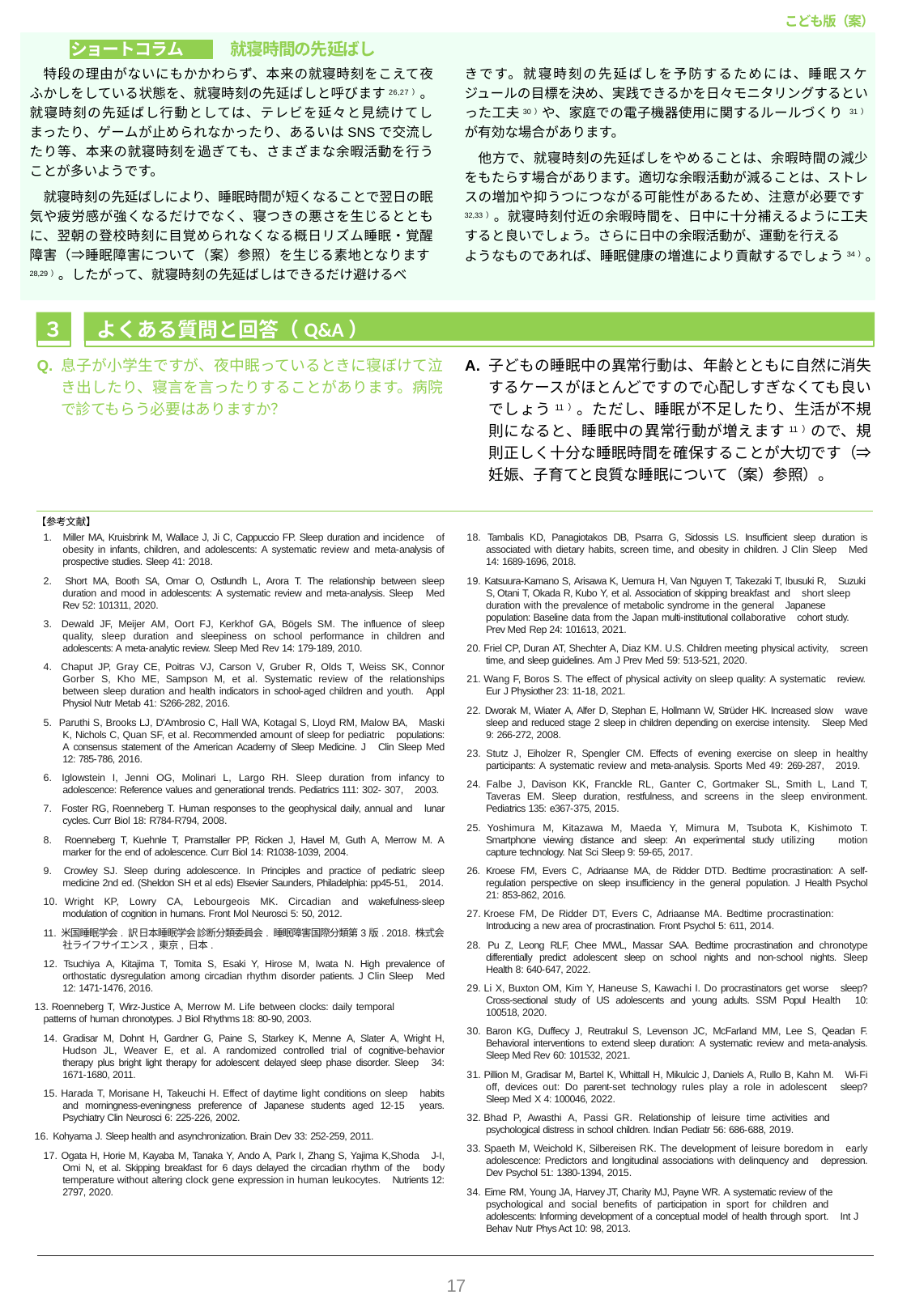

こども版（案）

就寝時間の先延ばし
ショートコラム
特段の理由がないにもかかわらず、本来の就寝時刻をこえて夜ふかしをしている状態を、就寝時刻の先延ばしと呼びます26,27）。就寝時刻の先延ばし⾏動としては、テレビを延々と見続けてしまったり、ゲームが止められなかったり、あるいはSNSで交流したり等、本来の就寝時刻を過ぎても、さまざまな余暇活動を⾏うことが多いようです。
就寝時刻の先延ばしにより、睡眠時間が短くなることで翌日の眠気や疲労感が強くなるだけでなく、寝つきの悪さを生じるとともに、翌朝の登校時刻に目覚められなくなる概日リズム睡眠・覚醒障害（⇒睡眠障害について（案）参照）を生じる素地となります28,29）。したがって、就寝時刻の先延ばしはできるだけ避けるべ
きです。就寝時刻の先延ばしを予防するためには、睡眠スケジュールの目標を決め、実践できるかを日々モニタリングするといった工夫30）や、家庭での電子機器使用に関するルールづくり 31）が有効な場合があります。
他方で、就寝時刻の先延ばしをやめることは、余暇時間の減少をもたらす場合があります。適切な余暇活動が減ることは、ストレスの増加や抑うつにつながる可能性があるため、注意が必要です32,33）。就寝時刻付近の余暇時間を、日中に十分補えるように工夫すると良いでしょう。さらに日中の余暇活動が、運動を⾏える
子ども・青少年版（案）
ようなものであれば、睡眠健康の増進により貢献するでしょう34）。
３
よくある質問と回答（Q&A）

Q. 息子が小学生ですが、夜中眠っているときに寝ぼけて泣き出したり、寝言を言ったりすることがあります。病院で診てもらう必要はありますか？
A. 子どもの睡眠中の異常⾏動は、年齢とともに自然に消失するケースがほとんどですので心配しすぎなくても良いでしょう11）。ただし、睡眠が不足したり、生活が不規則になると、睡眠中の異常⾏動が増えます11）ので、規則正しく十分な睡眠時間を確保することが大切です（⇒妊娠、子育てと良質な睡眠について（案）参照）。
【参考文献】
1. Miller MA, Kruisbrink M, Wallace J, Ji C, Cappuccio FP. Sleep duration and incidence of obesity in infants, children, and adolescents: A systematic review and meta-analysis of prospective studies. Sleep 41: 2018.
2. Short MA, Booth SA, Omar O, Ostlundh L, Arora T. The relationship between sleep duration and mood in adolescents: A systematic review and meta-analysis. Sleep Med Rev 52: 101311, 2020.
3. Dewald JF, Meijer AM, Oort FJ, Kerkhof GA, Bögels SM. The influence of sleep quality, sleep duration and sleepiness on school performance in children and adolescents: A meta-analytic review. Sleep Med Rev 14: 179-189, 2010.
4. Chaput JP, Gray CE, Poitras VJ, Carson V, Gruber R, Olds T, Weiss SK, Connor Gorber S, Kho ME, Sampson M, et al. Systematic review of the relationships between sleep duration and health indicators in school-aged children and youth. Appl Physiol Nutr Metab 41: S266-282, 2016.
5. Paruthi S, Brooks LJ, D'Ambrosio C, Hall WA, Kotagal S, Lloyd RM, Malow BA, Maski K, Nichols C, Quan SF, et al. Recommended amount of sleep for pediatric populations: A consensus statement of the American Academy of Sleep Medicine. J Clin Sleep Med 12: 785-786, 2016.
6. Iglowstein I, Jenni OG, Molinari L, Largo RH. Sleep duration from infancy to adolescence: Reference values and generational trends. Pediatrics 111: 302- 307, 2003.
7. Foster RG, Roenneberg T. Human responses to the geophysical daily, annual and lunar cycles. Curr Biol 18: R784-R794, 2008.
8. Roenneberg T, Kuehnle T, Pramstaller PP, Ricken J, Havel M, Guth A, Merrow M. A marker for the end of adolescence. Curr Biol 14: R1038-1039, 2004.
9. Crowley SJ. Sleep during adolescence. In Principles and practice of pediatric sleep medicine 2nd ed. (Sheldon SH et al eds) Elsevier Saunders, Philadelphia: pp45-51, 2014.
10. Wright KP, Lowry CA, Lebourgeois MK. Circadian and wakefulness-sleep modulation of cognition in humans. Front Mol Neurosci 5: 50, 2012.
11. 米国睡眠学会. 訳 日本睡眠学会 診断分類委員会. 睡眠障害国際分類第3版. 2018. 株式会社ライフサイエンス, 東京, 日本.
12. Tsuchiya A, Kitajima T, Tomita S, Esaki Y, Hirose M, Iwata N. High prevalence of orthostatic dysregulation among circadian rhythm disorder patients. J Clin Sleep Med 12: 1471-1476, 2016.
13. Roenneberg T, Wirz-Justice A, Merrow M. Life between clocks: daily temporal
patterns of human chronotypes. J Biol Rhythms 18: 80-90, 2003.
14. Gradisar M, Dohnt H, Gardner G, Paine S, Starkey K, Menne A, Slater A, Wright H, Hudson JL, Weaver E, et al. A randomized controlled trial of cognitive-behavior therapy plus bright light therapy for adolescent delayed sleep phase disorder. Sleep 34: 1671-1680, 2011.
15. Harada T, Morisane H, Takeuchi H. Effect of daytime light conditions on sleep habits and morningness-eveningness preference of Japanese students aged 12-15 years. Psychiatry Clin Neurosci 6: 225-226, 2002.
16. Kohyama J. Sleep health and asynchronization. Brain Dev 33: 252-259, 2011.
17. Ogata H, Horie M, Kayaba M, Tanaka Y, Ando A, Park I, Zhang S, Yajima K,Shoda J-I, Omi N, et al. Skipping breakfast for 6 days delayed the circadian rhythm of the body temperature without altering clock gene expression in human leukocytes. Nutrients 12: 2797, 2020.

18. Tambalis KD, Panagiotakos DB, Psarra G, Sidossis LS. Insufficient sleep duration is associated with dietary habits, screen time, and obesity in children. J Clin Sleep Med 14: 1689-1696, 2018.
19. Katsuura-Kamano S, Arisawa K, Uemura H, Van Nguyen T, Takezaki T, Ibusuki R, Suzuki S, Otani T, Okada R, Kubo Y, et al. Association of skipping breakfast and short sleep duration with the prevalence of metabolic syndrome in the general Japanese population: Baseline data from the Japan multi-institutional collaborative cohort study. Prev Med Rep 24: 101613, 2021.
20. Friel CP, Duran AT, Shechter A, Diaz KM. U.S. Children meeting physical activity, screen time, and sleep guidelines. Am J Prev Med 59: 513-521, 2020.
21. Wang F, Boros S. The effect of physical activity on sleep quality: A systematic review. Eur J Physiother 23: 11-18, 2021.
22. Dworak M, Wiater A, Alfer D, Stephan E, Hollmann W, Strüder HK. Increased slow wave sleep and reduced stage 2 sleep in children depending on exercise intensity. Sleep Med 9: 266-272, 2008.
23. Stutz J, Eiholzer R, Spengler CM. Effects of evening exercise on sleep in healthy participants: A systematic review and meta-analysis. Sports Med 49: 269-287, 2019.
24. Falbe J, Davison KK, Franckle RL, Ganter C, Gortmaker SL, Smith L, Land T, Taveras EM. Sleep duration, restfulness, and screens in the sleep environment. Pediatrics 135: e367-375, 2015.
25. Yoshimura M, Kitazawa M, Maeda Y, Mimura M, Tsubota K, Kishimoto T. Smartphone viewing distance and sleep: An experimental study utilizing  motion capture technology. Nat Sci Sleep 9: 59-65, 2017.
26. Kroese FM, Evers C, Adriaanse MA, de Ridder DTD. Bedtime procrastination: A self-regulation perspective on sleep insufficiency in the general population. J Health Psychol 21: 853-862, 2016.
27. Kroese FM, De Ridder DT, Evers C, Adriaanse MA. Bedtime procrastination: Introducing a new area of procrastination. Front Psychol 5: 611, 2014.
28. Pu Z, Leong RLF, Chee MWL, Massar SAA. Bedtime procrastination and chronotype differentially predict adolescent sleep on school nights and non-school nights. Sleep Health 8: 640-647, 2022.
29. Li X, Buxton OM, Kim Y, Haneuse S, Kawachi I. Do procrastinators get worse sleep? Cross-sectional study of US adolescents and young adults. SSM Popul Health 10: 100518, 2020.
30. Baron KG, Duffecy J, Reutrakul S, Levenson JC, McFarland MM, Lee S, Qeadan F. Behavioral interventions to extend sleep duration: A systematic review and meta-analysis. Sleep Med Rev 60: 101532, 2021.
31. Pillion M, Gradisar M, Bartel K, Whittall H, Mikulcic J, Daniels A, Rullo B, Kahn M. Wi-Fi off, devices out: Do parent-set technology rules play a role in adolescent sleep? Sleep Med X 4: 100046, 2022.
32. Bhad P, Awasthi A, Passi GR. Relationship of leisure time activities and psychological distress in school children. Indian Pediatr 56: 686-688, 2019.
33. Spaeth M, Weichold K, Silbereisen RK. The development of leisure boredom in early adolescence: Predictors and longitudinal associations with delinquency and depression. Dev Psychol 51: 1380-1394, 2015.
34. Eime RM, Young JA, Harvey JT, Charity MJ, Payne WR. A systematic review of the psychological and social benefits of participation in sport for children and adolescents: Informing development of a conceptual model of health through sport. Int J Behav Nutr Phys Act 10: 98, 2013.
17